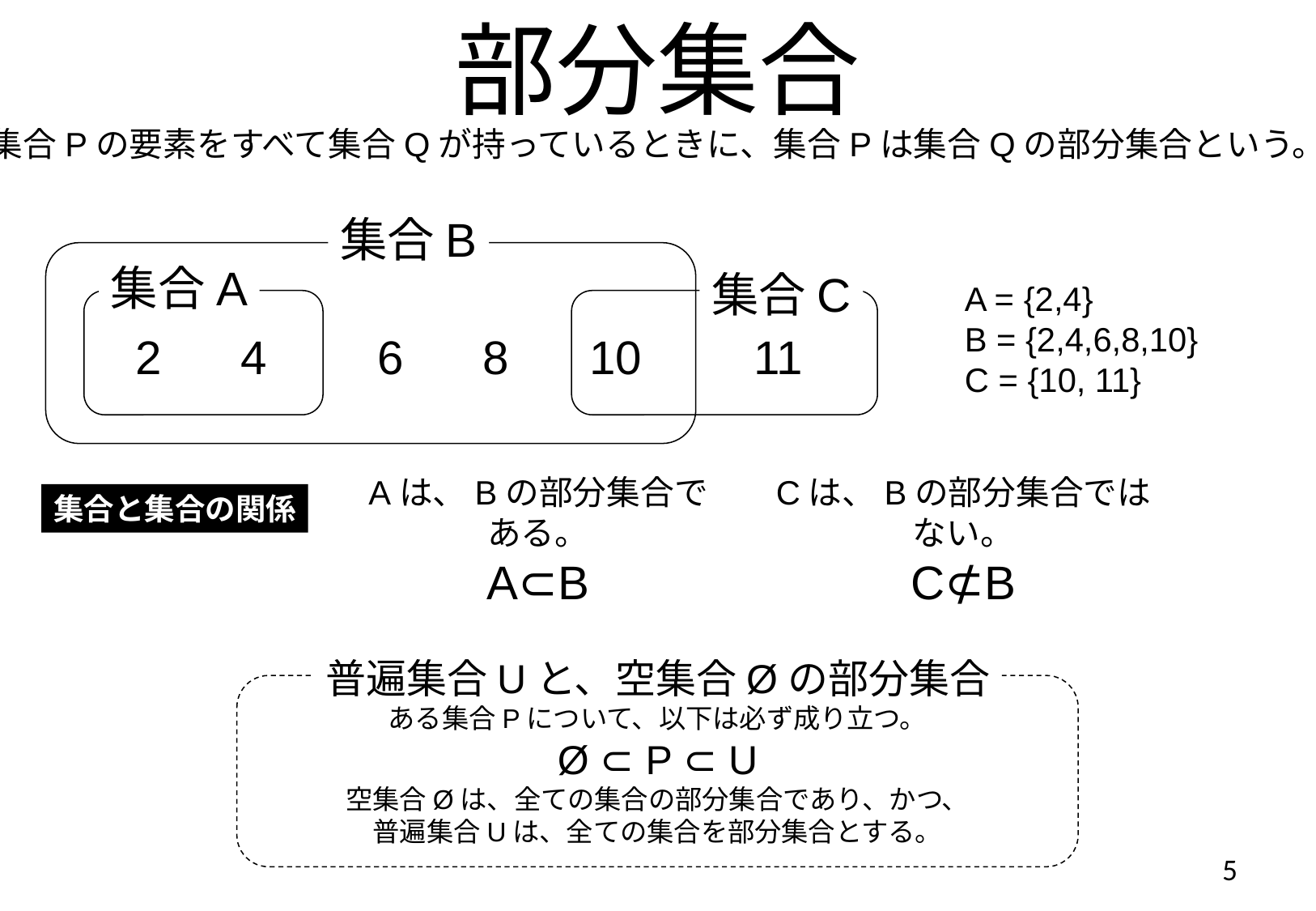

部分集合
集合Pの要素をすべて集合Qが持っているときに、集合Pは集合Qの部分集合という。
集合B

集合A
集合C
A = {2,4}
B = {2,4,6,8,10}
C = {10, 11}

2
4
6
8
10
11
Aは、Bの部分集合である。
A⊂B
Cは、Bの部分集合ではない。
C⊄B
集合と集合の関係
普遍集合Uと、空集合Øの部分集合
ある集合Pについて、以下は必ず成り立つ。
Ø ⊂ P ⊂ U
空集合Øは、全ての集合の部分集合であり、かつ、
普遍集合Uは、全ての集合を部分集合とする。

5